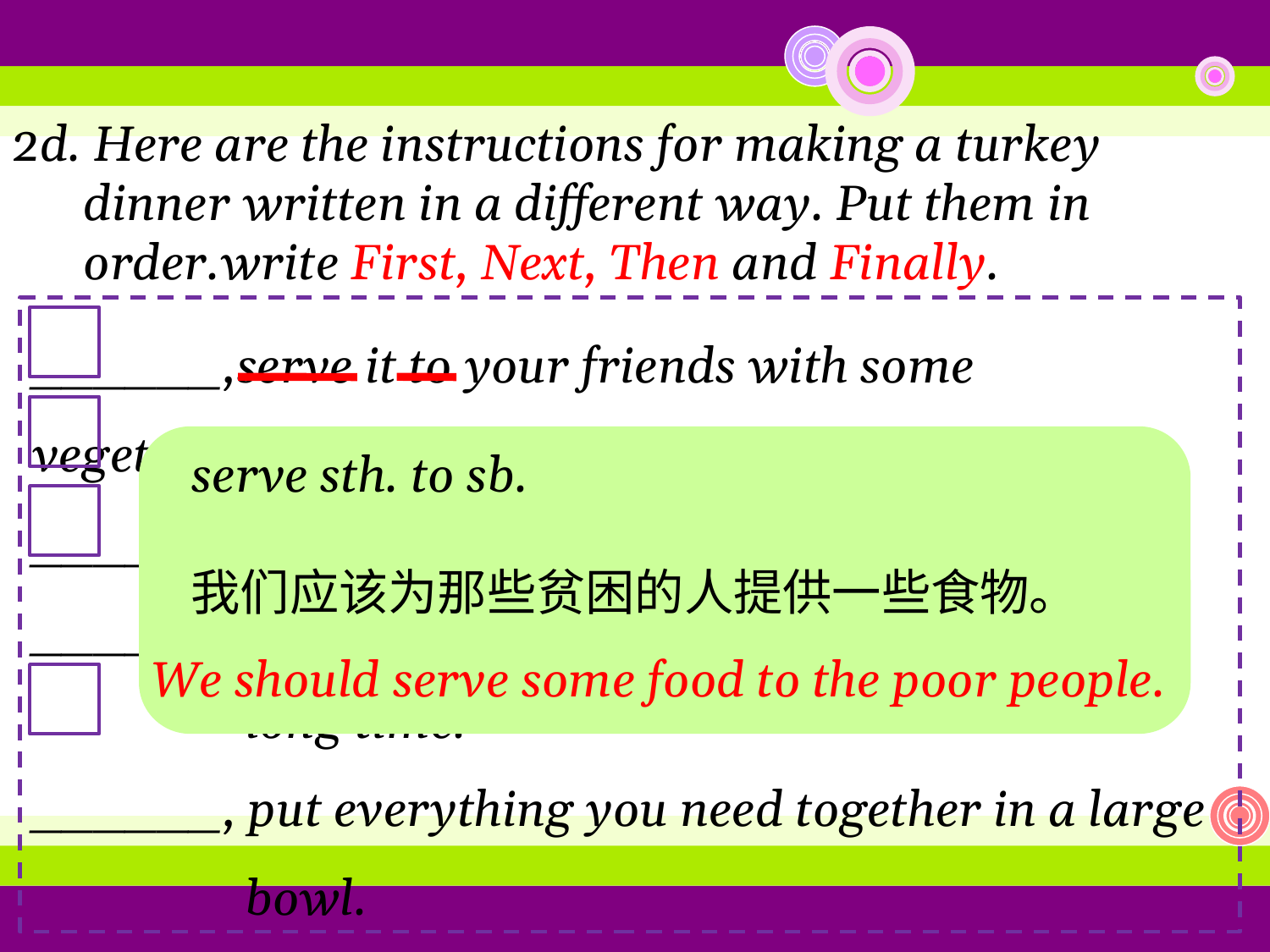

2d. Here are the instructions for making a turkey
      dinner written in a different way. Put them in
      order.write First, Next, Then and Finally.
______,serve it to your friends with some vegetables.
______,put this into the bird.
______, cook it at a very high temperature for a
                  long time.
______, put everything you need together in a large
                  bowl.

serve sth. to sb.

我们应该为那些贫困的人提供一些食物。

We should serve some food to the poor people.